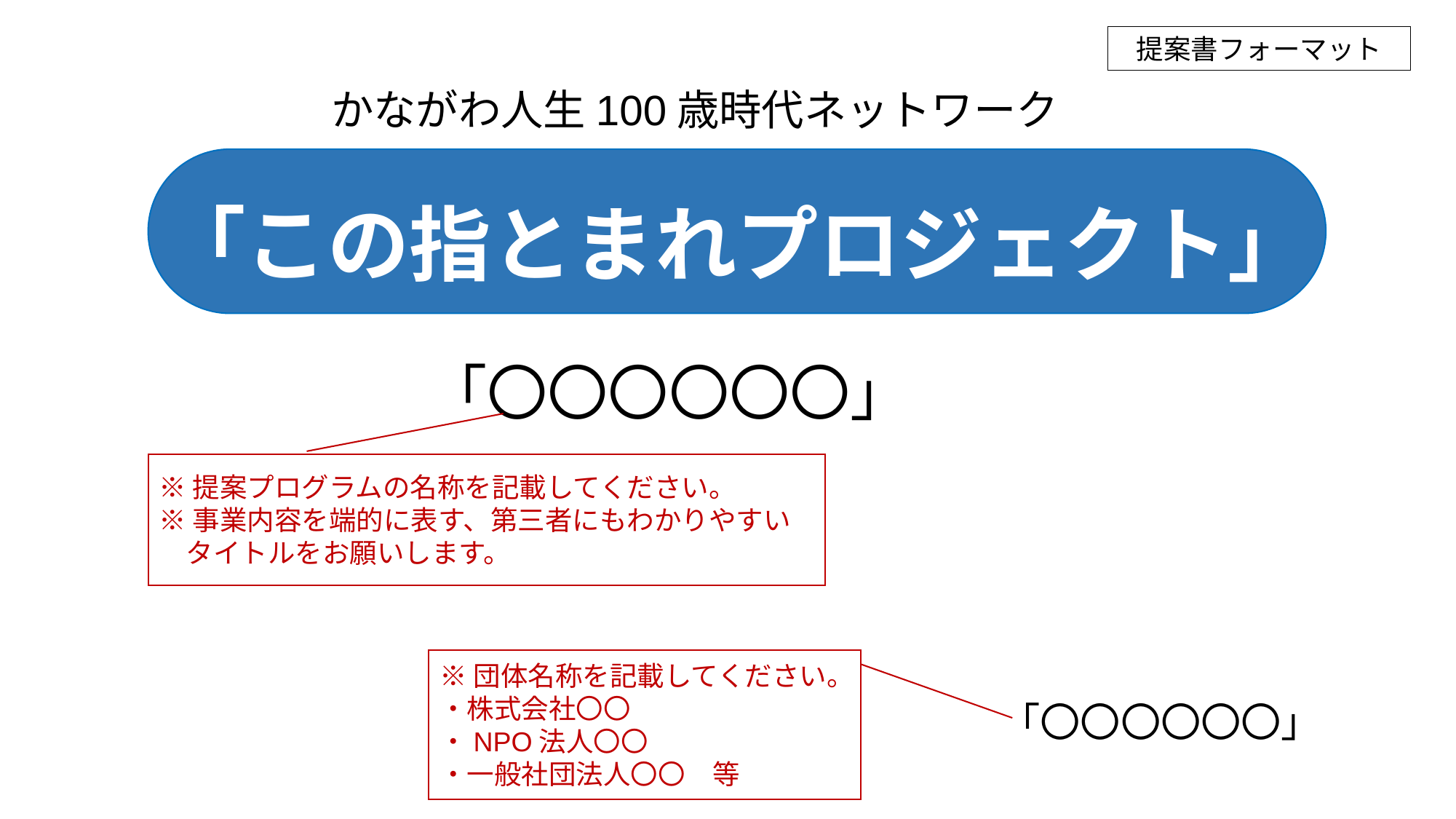

提案書フォーマット
# かながわ人生100歳時代ネットワーク

「この指とまれプロジェクト」
「〇〇〇〇〇〇」
※提案プログラムの名称を記載してください。
※事業内容を端的に表す、第三者にもわかりやすい
　タイトルをお願いします。
※団体名称を記載してください。
・株式会社〇〇
・NPO法人〇〇
・一般社団法人〇〇　等
「〇〇〇〇〇〇」